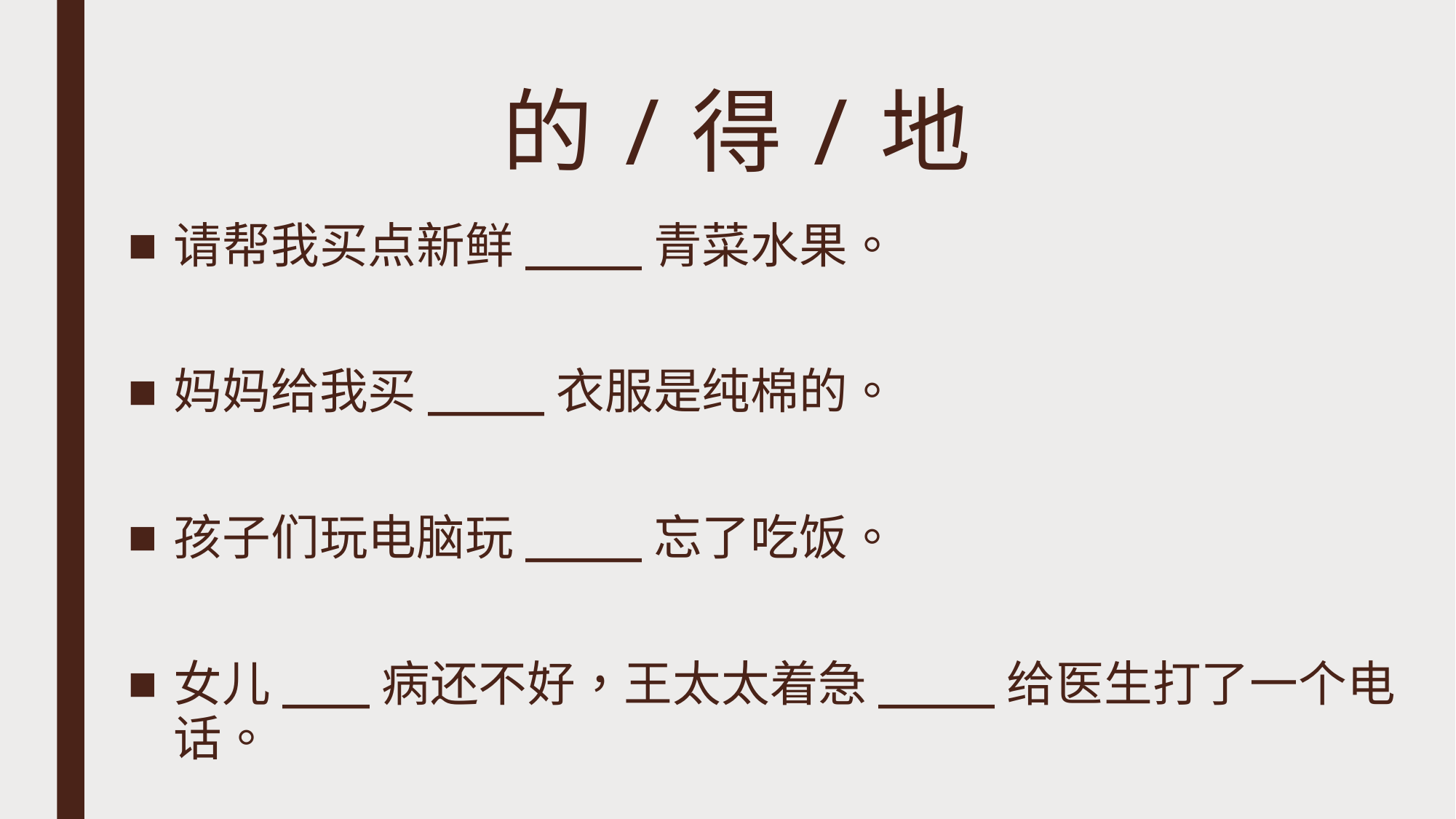

# 的/得/地
请帮我买点新鲜____青菜水果。

妈妈给我买____衣服是纯棉的。

孩子们玩电脑玩____忘了吃饭。

女儿___病还不好，王太太着急____给医生打了一个电话。